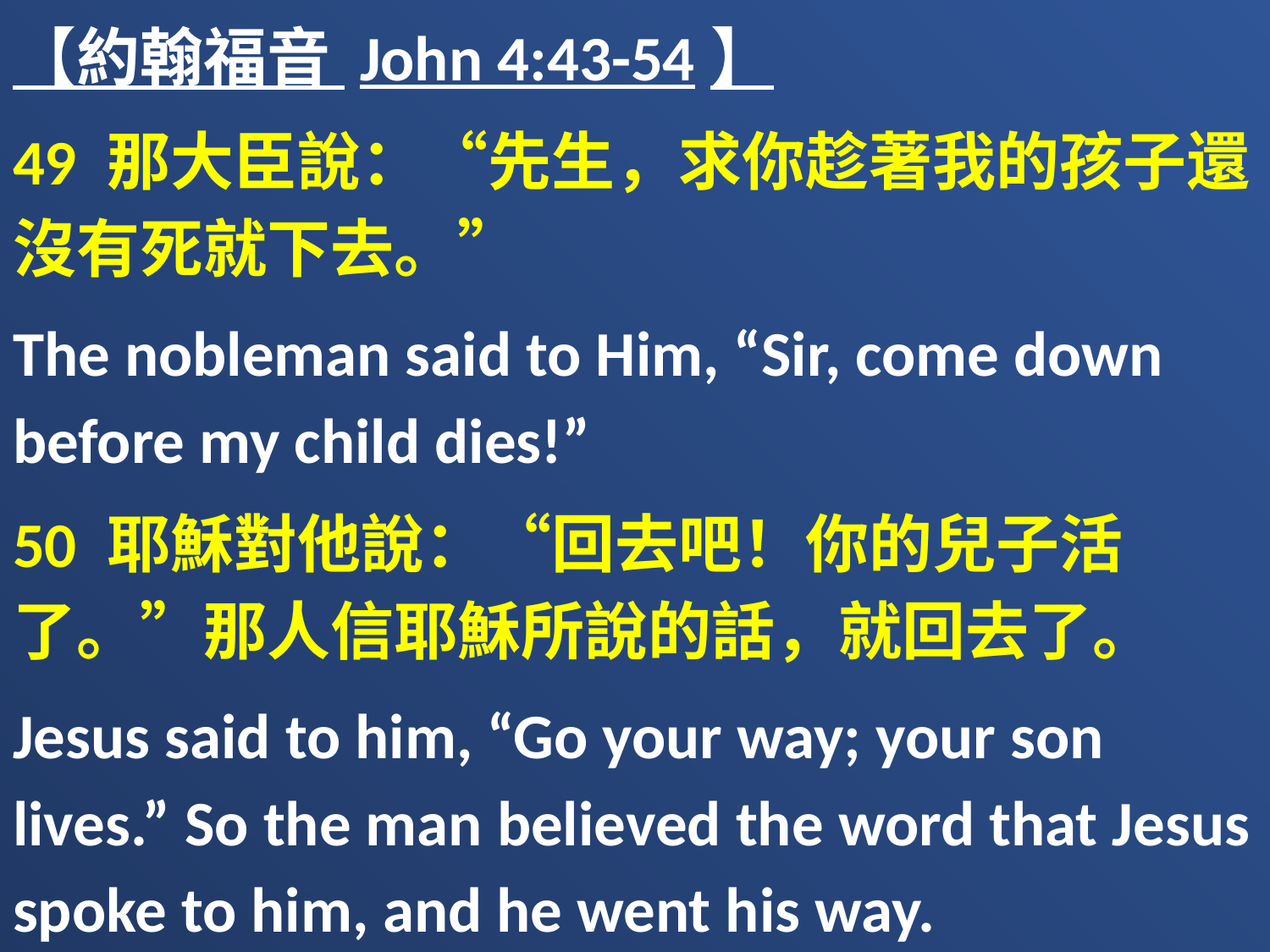

【約翰福音 John 4:43-54】
49 那大臣說：“先生，求你趁著我的孩子還沒有死就下去。”
The nobleman said to Him, “Sir, come down before my child dies!”
50 耶穌對他說：“回去吧！你的兒子活了。”那人信耶穌所說的話，就回去了。
Jesus said to him, “Go your way; your son lives.” So the man believed the word that Jesus spoke to him, and he went his way.